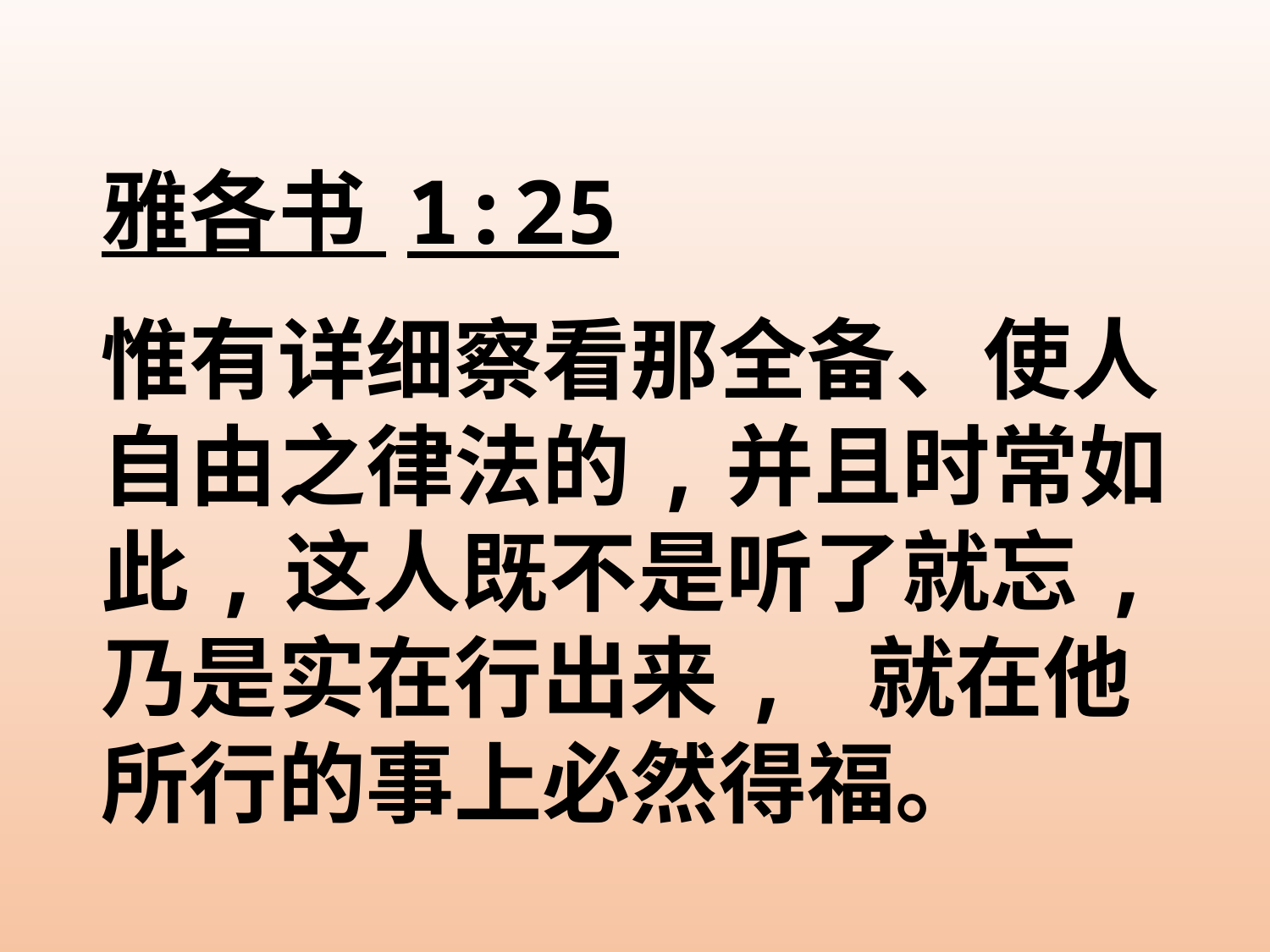

雅各书 1:25

惟有详细察看那全备、使人自由之律法的,并且时常如此,这人既不是听了就忘, 乃是实在行出来, 就在他所行的事上必然得福。